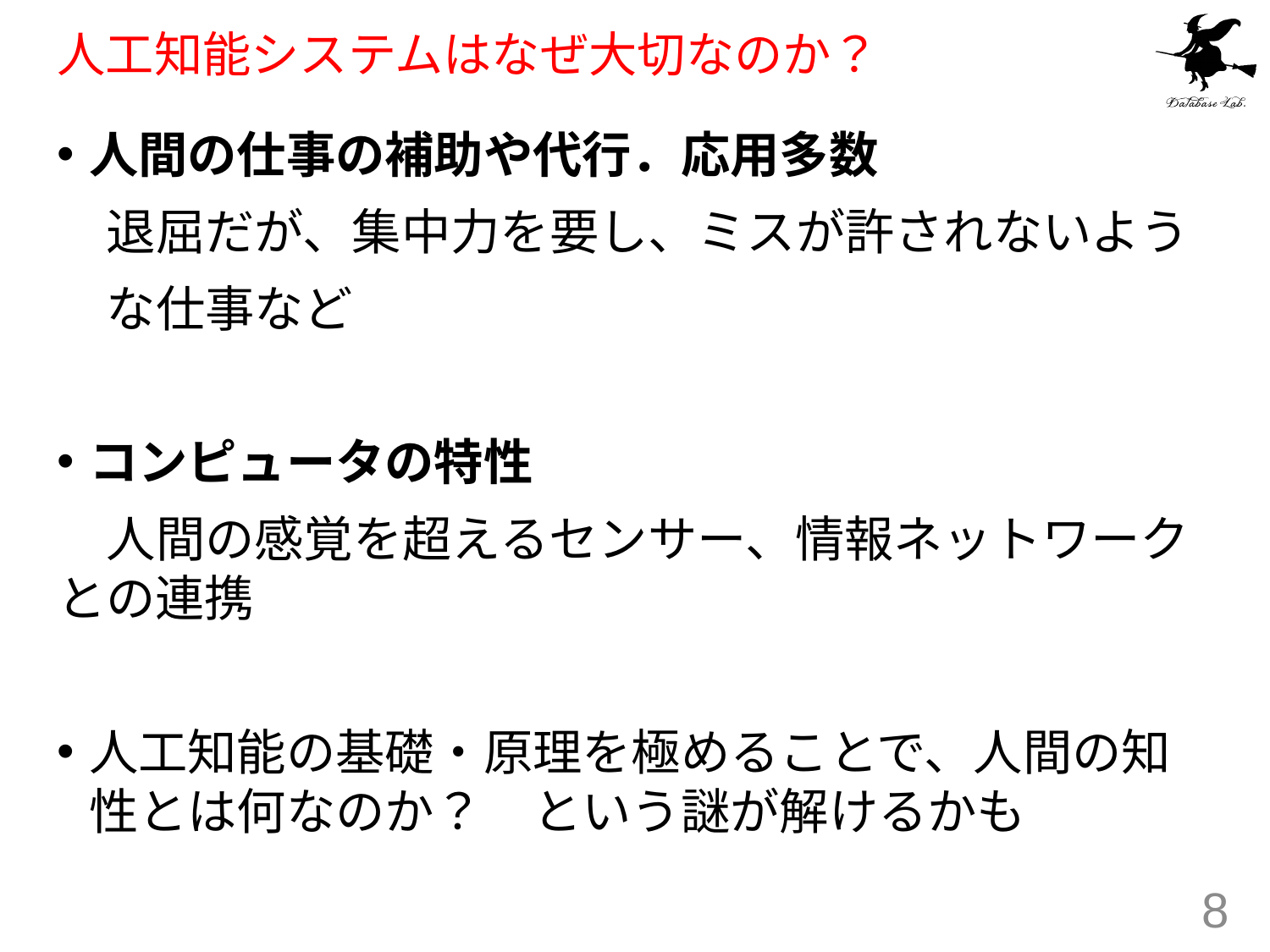

# 人工知能システムはなぜ大切なのか？
人間の仕事の補助や代行．応用多数
　退屈だが、集中力を要し、ミスが許されないよう
　な仕事など

コンピュータの特性
　人間の感覚を超えるセンサー、情報ネットワークとの連携

人工知能の基礎・原理を極めることで、人間の知性とは何なのか？　という謎が解けるかも
8